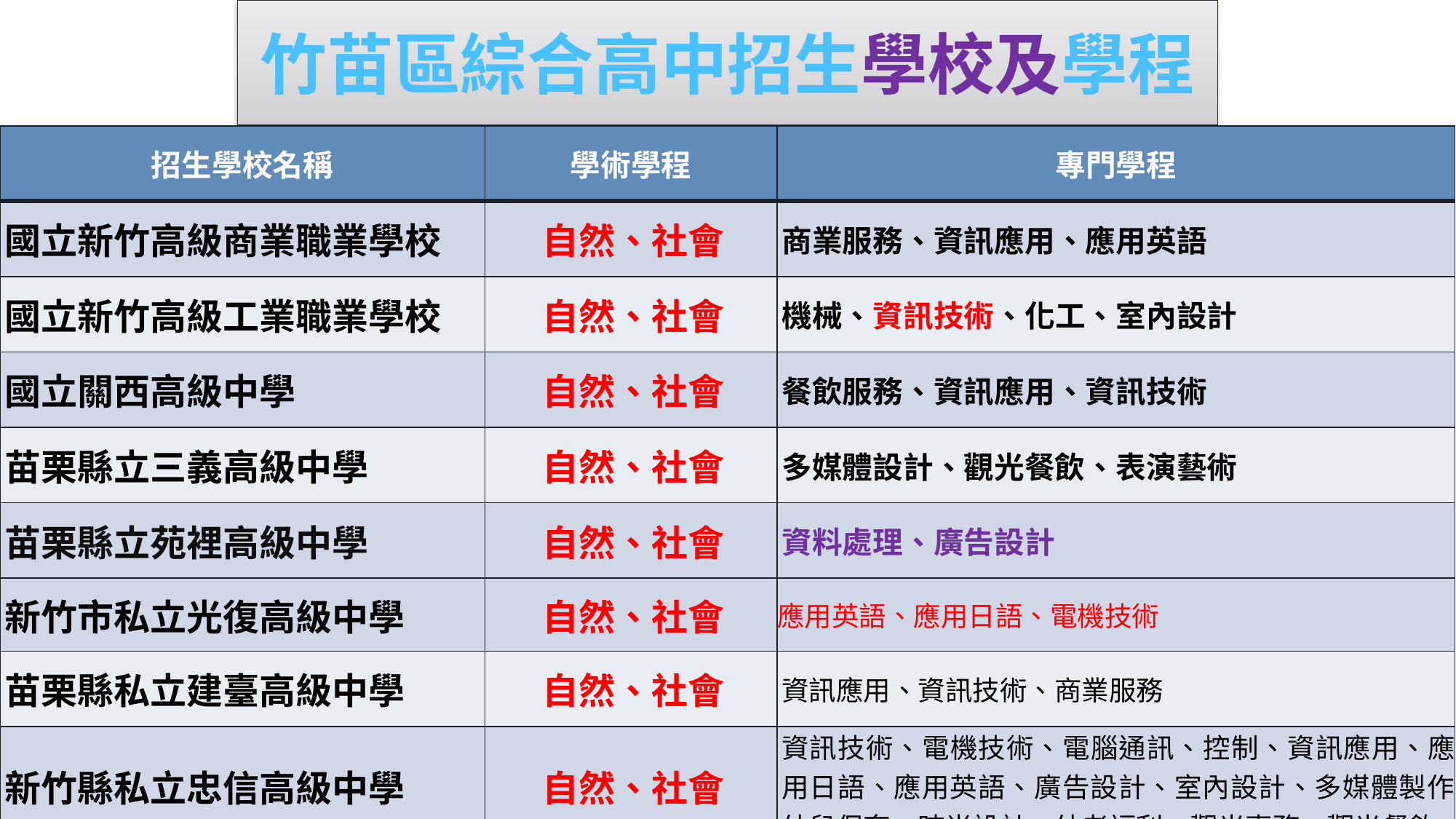

# 竹苗區綜合高中招生學校及學程
| 招生學校名稱 | 學術學程 | 專門學程 |
| --- | --- | --- |
| 國立新竹高級商業職業學校 | 自然、社會 | 商業服務、資訊應用、應用英語 |
| 國立新竹高級工業職業學校 | 自然、社會 | 機械、資訊技術、化工、室內設計 |
| 國立關西高級中學 | 自然、社會 | 餐飲服務、資訊應用、資訊技術 |
| 苗栗縣立三義高級中學 | 自然、社會 | 多媒體設計、觀光餐飲、表演藝術 |
| 苗栗縣立苑裡高級中學 | 自然、社會 | 資料處理、廣告設計 |
| 新竹市私立光復高級中學 | 自然、社會 | 應用英語、應用日語、電機技術 |
| 苗栗縣私立建臺高級中學 | 自然、社會 | 資訊應用、資訊技術、商業服務 |
| 新竹縣私立忠信高級中學 | 自然、社會 | 資訊技術、電機技術、電腦通訊、控制、資訊應用、應用日語、應用英語、廣告設計、室內設計、多媒體製作、幼兒保育、時尚設計、幼老福利、觀光事務、觀光餐飲 |